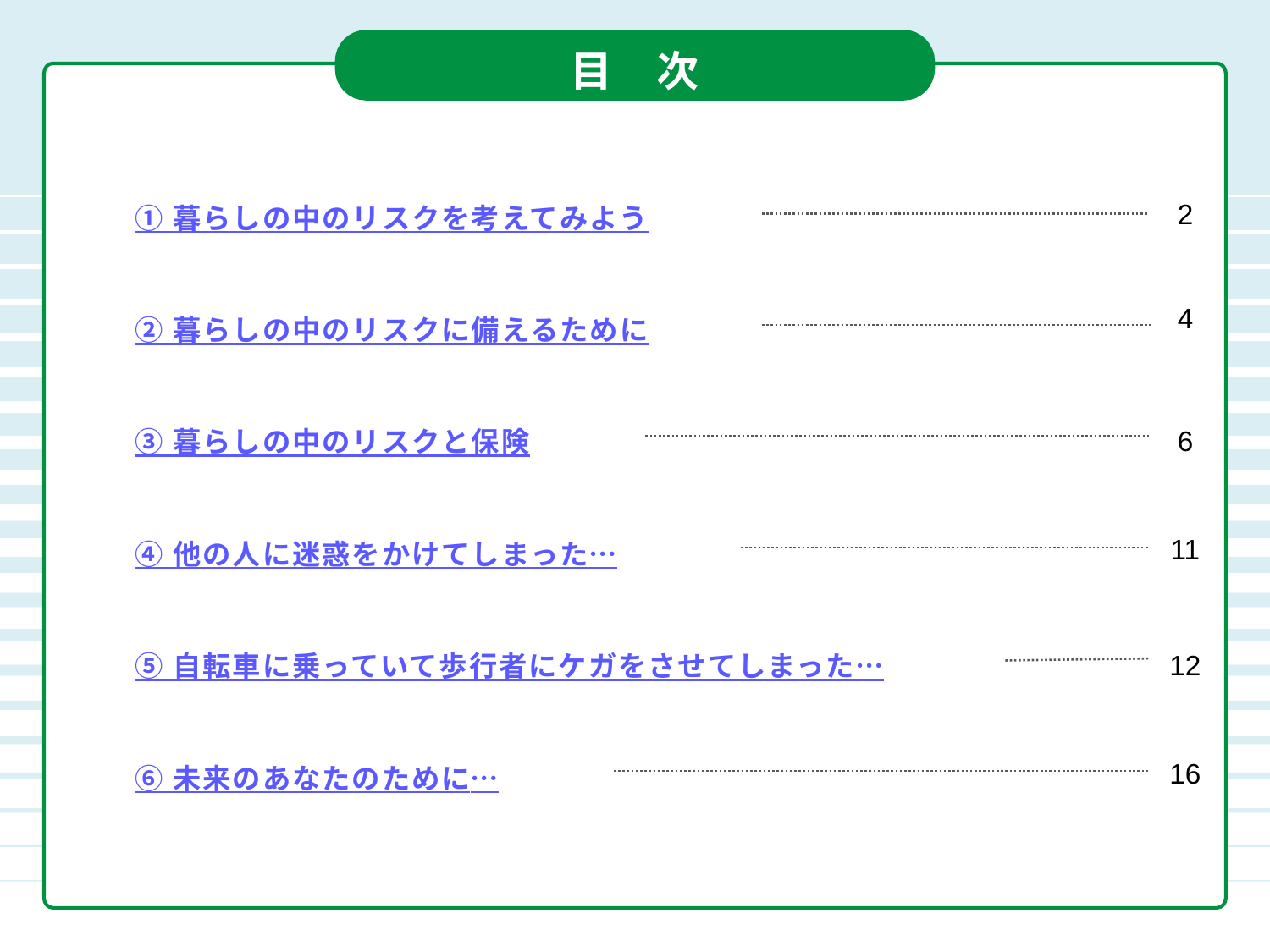

目　次

2
① 暮らしの中のリスクを考えてみよう
4
② 暮らしの中のリスクに備えるために
6
③ 暮らしの中のリスクと保険
11
④ 他の人に迷惑をかけてしまった…
12
⑤ 自転車に乗っていて歩行者にケガをさせてしまった…
16
⑥ 未来のあなたのために…